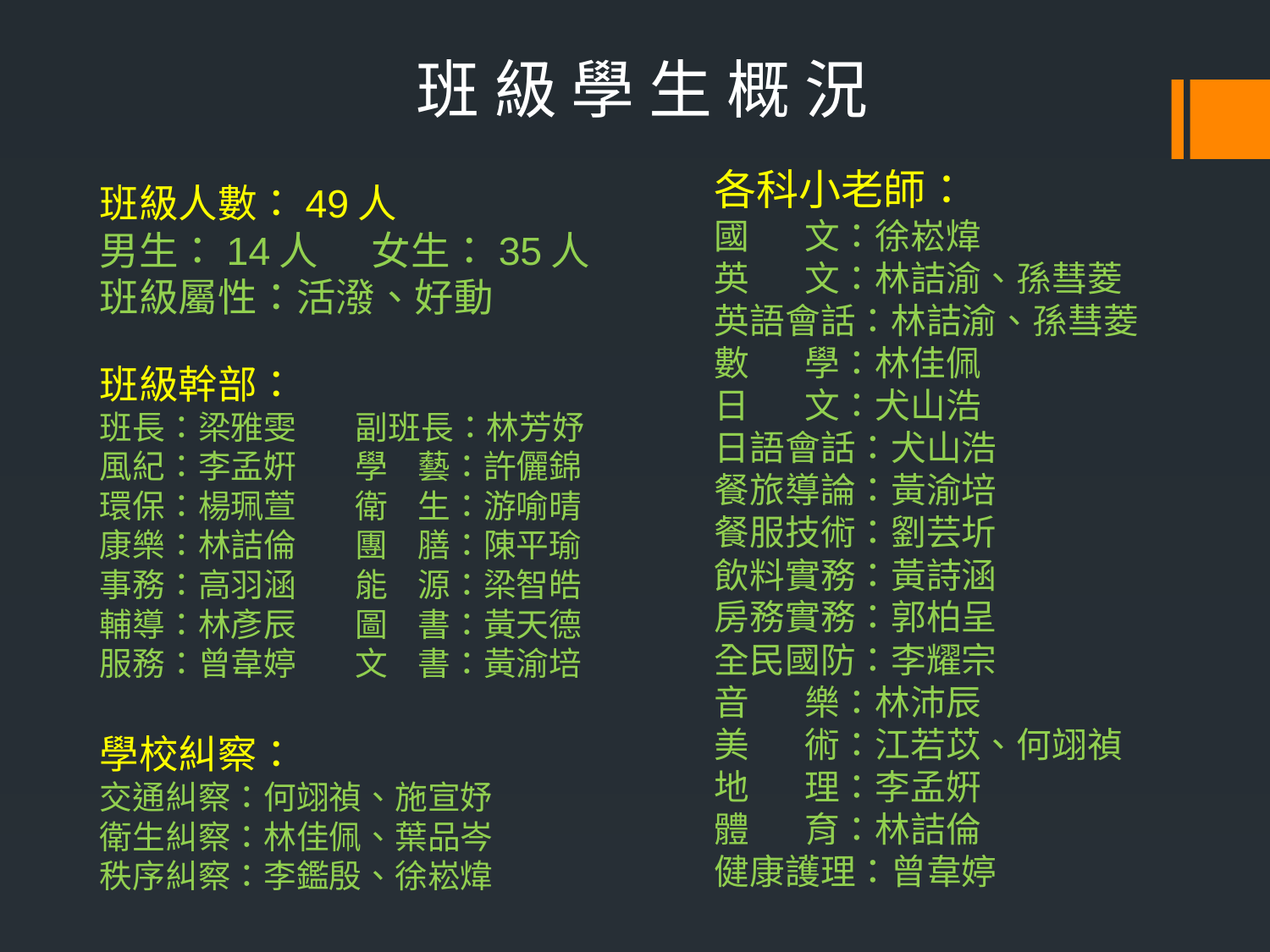

班 級 學 生 概 況
各科小老師：
國       文：徐崧煒
英       文：林詰渝、孫彗菱
英語會話：林詰渝、孫彗菱
數       學：林佳佩
日       文：犬山浩
日語會話：犬山浩
餐旅導論：黃渝培
餐服技術：劉芸圻
飲料實務：黃詩涵
房務實務：郭柏呈
全民國防：李耀宗
音       樂：林沛辰
美       術：江若苡、何翊禎
地       理：李孟姸
體       育：林詰倫
健康護理：曾韋婷
# 班級人數：49人 男生：14人      女生：35人 班級屬性：活潑、好動 班級幹部： 班長：梁雅雯        副班長：林芳妤 風紀：李孟姸        學    藝：許儷錦 環保：楊珮萱        衛    生：游喻晴 康樂：林詰倫        團    膳：陳平瑜 事務：高羽涵        能    源：梁智皓 輔導：林彥辰        圖    書：黃天德 服務：曾韋婷        文    書：黃渝培 學校糾察： 交通糾察：何翊禎、施宣妤 衛生糾察：林佳佩、葉品岑 秩序糾察：李鑑殷、徐崧煒